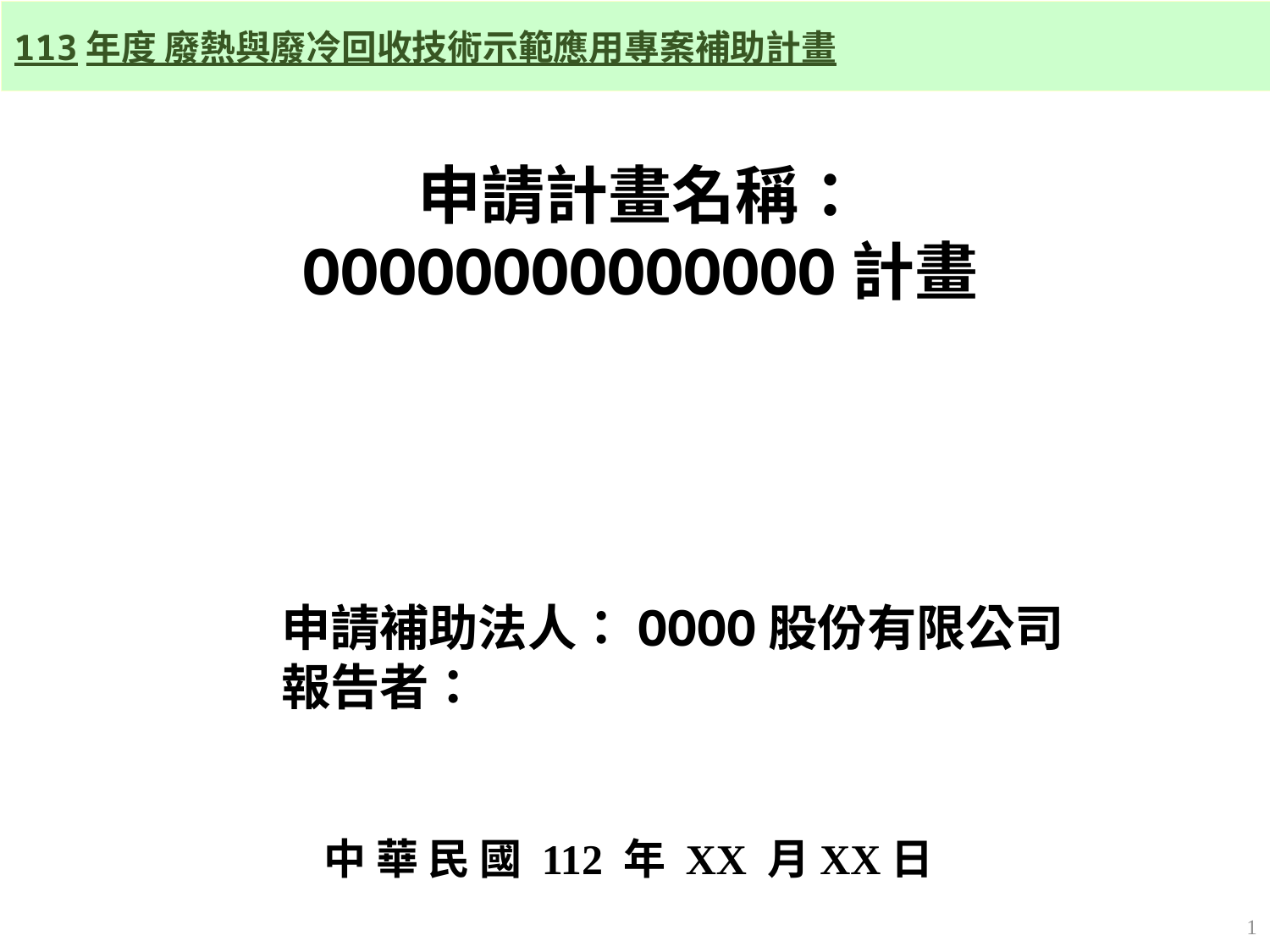

113年度 廢熱與廢冷回收技術示範應用專案補助計畫
申請計畫名稱：
ΟΟΟΟΟΟΟΟΟΟΟΟΟΟ計畫
申請補助法人：ΟΟΟΟ股份有限公司
報告者：
中 華 民 國 112 年 XX 月XX日
1